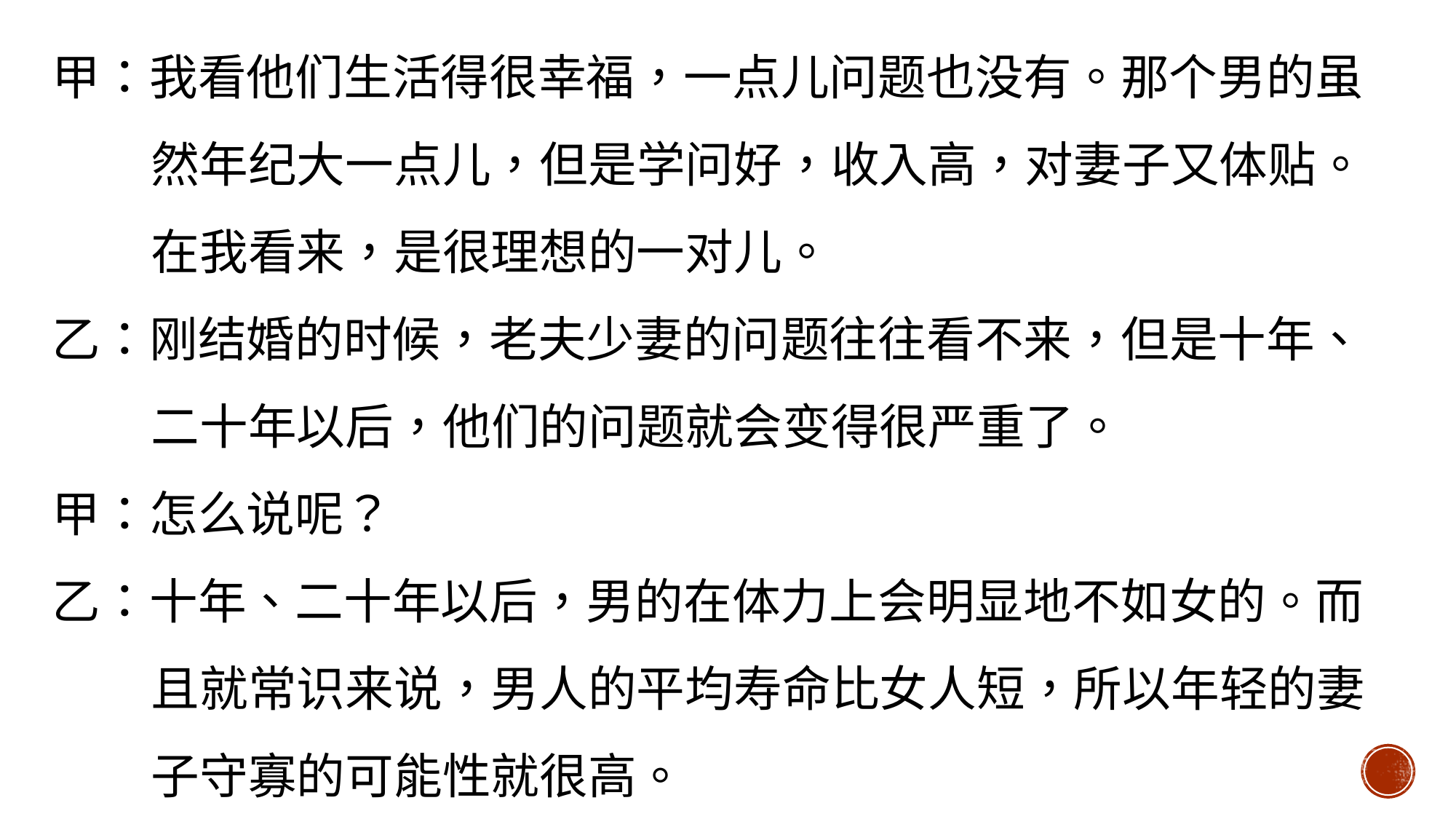

甲：我看他们生活得很幸福，一点儿问题也没有。那个男的虽
        然年纪大一点儿，但是学问好，收入高，对妻子又体贴。
        在我看来，是很理想的一对儿。
乙：刚结婚的时候，老夫少妻的问题往往看不来，但是十年、
        二十年以后，他们的问题就会变得很严重了。
甲：怎么说呢？
乙：十年、二十年以后，男的在体力上会明显地不如女的。而
        且就常识来说，男人的平均寿命比女人短，所以年轻的妻
        子守寡的可能性就很高。